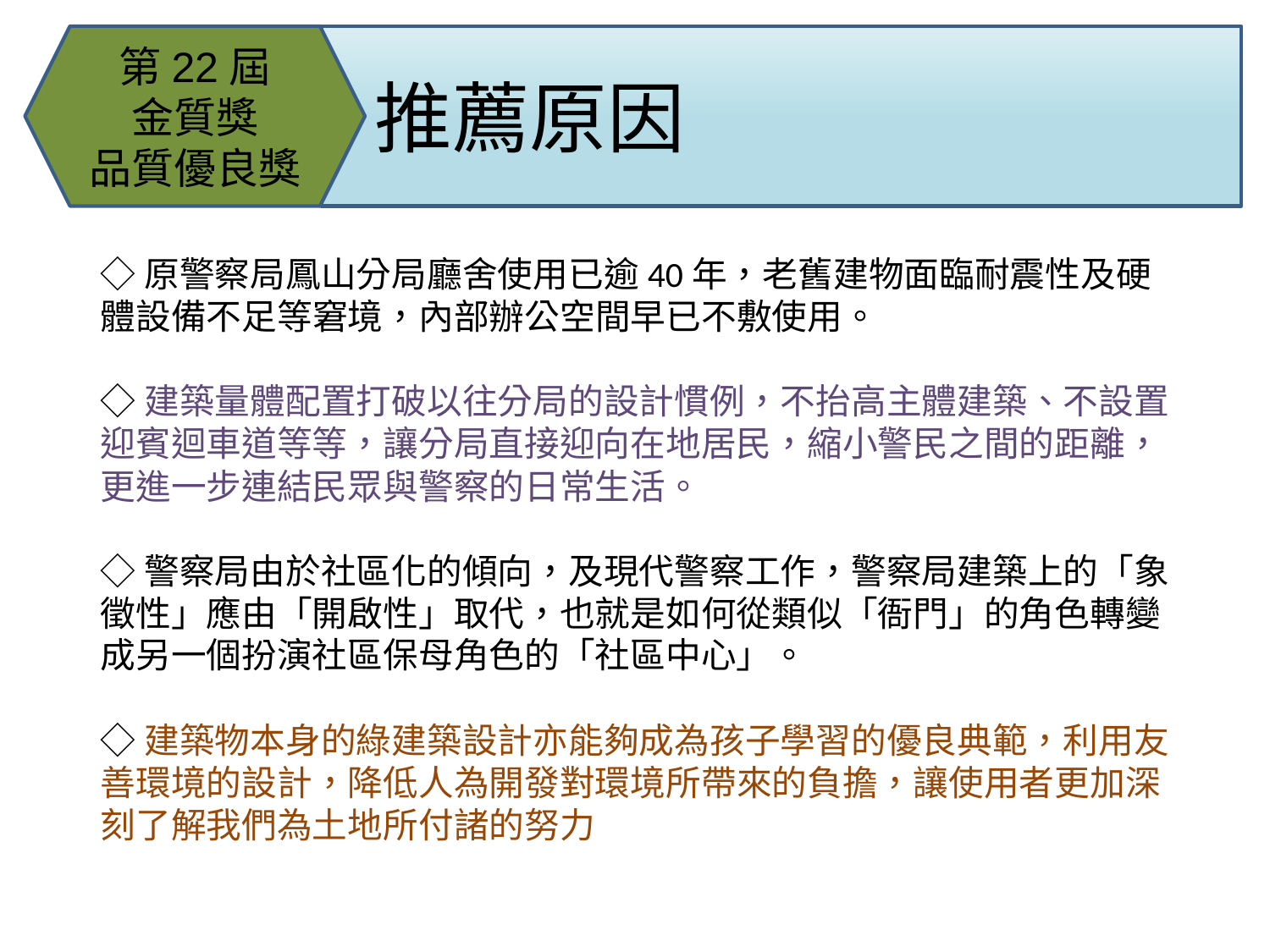

第22屆
金質獎
品質優良獎
  推薦原因
◇原警察局鳳山分局廳舍使用已逾40年，老舊建物面臨耐震性及硬體設備不足等窘境，內部辦公空間早已不敷使用。

◇建築量體配置打破以往分局的設計慣例，不抬高主體建築、不設置迎賓迴車道等等，讓分局直接迎向在地居民，縮小警民之間的距離，更進一步連結民眾與警察的日常生活。

◇警察局由於社區化的傾向，及現代警察工作，警察局建築上的「象徵性」應由「開啟性」取代，也就是如何從類似「衙門」的角色轉變成另一個扮演社區保母角色的「社區中心」。

◇建築物本身的綠建築設計亦能夠成為孩子學習的優良典範，利用友善環境的設計，降低人為開發對環境所帶來的負擔，讓使用者更加深刻了解我們為土地所付諸的努力